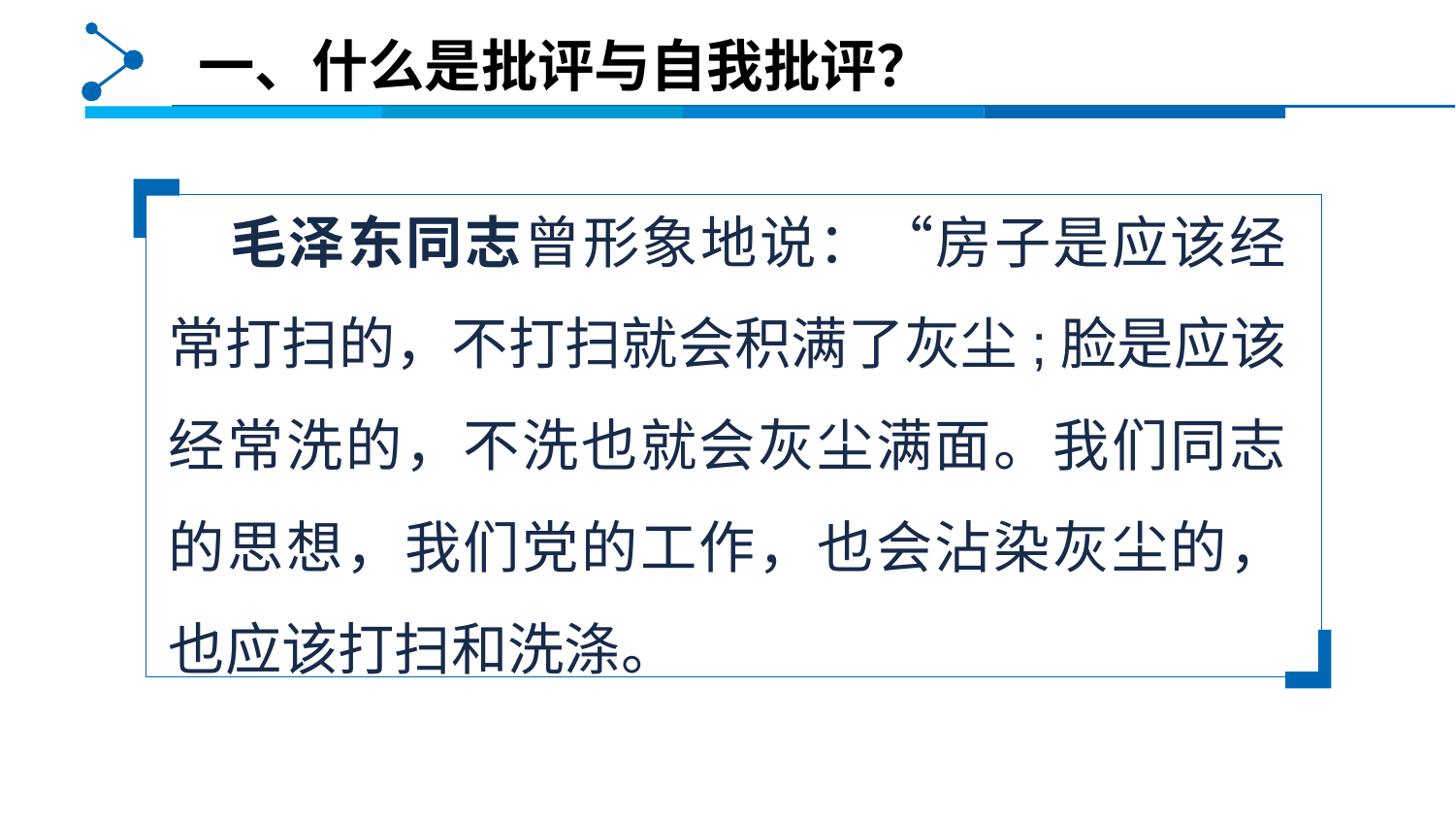

一、什么是批评与自我批评？

   毛泽东同志曾形象地说：“房子是应该经常打扫的，不打扫就会积满了灰尘;脸是应该经常洗的，不洗也就会灰尘满面。我们同志的思想，我们党的工作，也会沾染灰尘的，也应该打扫和洗涤。